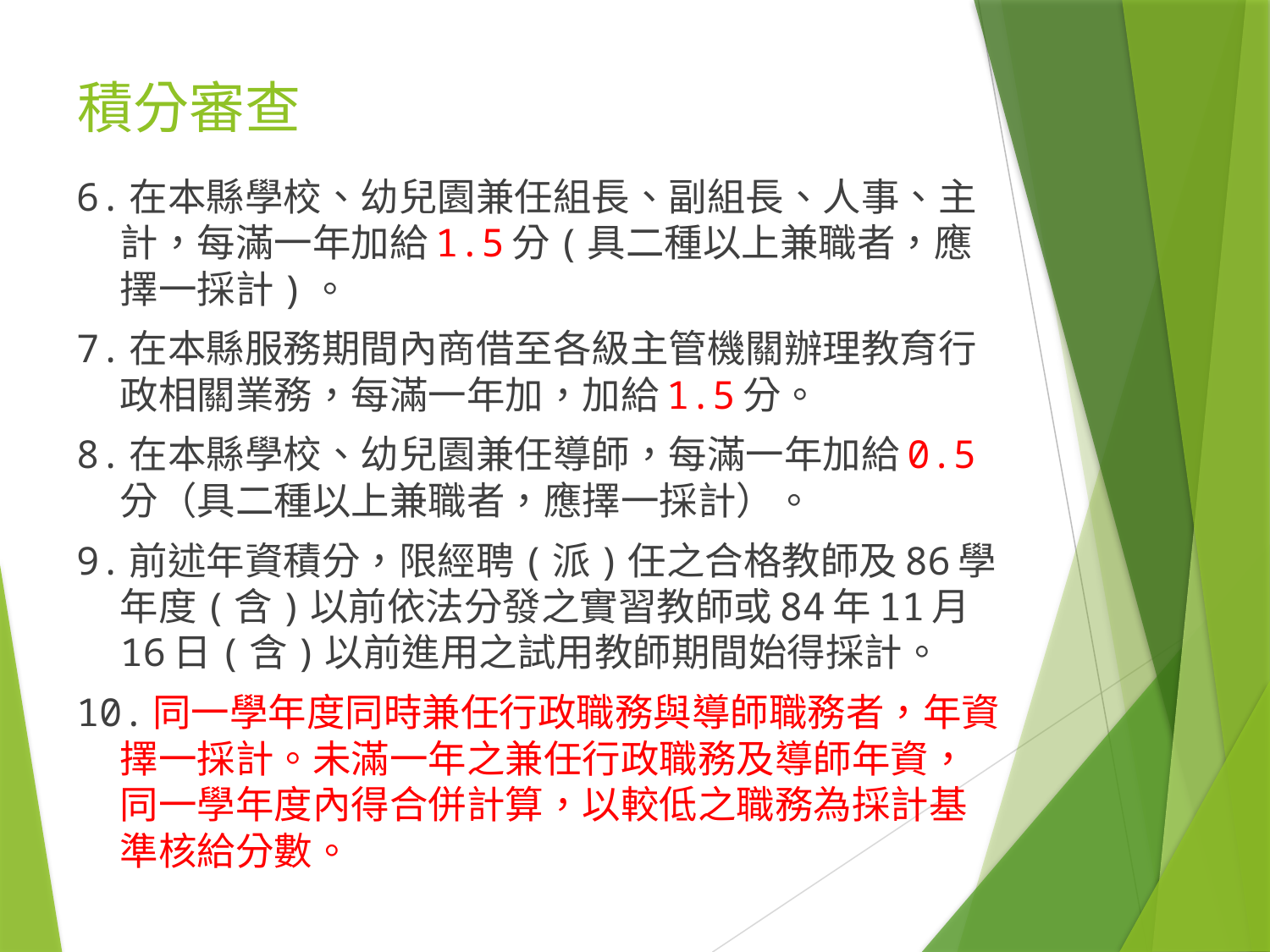

# 積分審查
6.在本縣學校、幼兒園兼任組長、副組長、人事、主計，每滿一年加給1.5分(具二種以上兼職者，應擇一採計)。
7.在本縣服務期間內商借至各級主管機關辦理教育行政相關業務，每滿一年加，加給1.5分。
8.在本縣學校、幼兒園兼任導師，每滿一年加給0.5分（具二種以上兼職者，應擇一採計）。
9.前述年資積分，限經聘(派)任之合格教師及86學年度(含)以前依法分發之實習教師或84年11月16日(含)以前進用之試用教師期間始得採計。
10.同一學年度同時兼任行政職務與導師職務者，年資擇一採計。未滿一年之兼任行政職務及導師年資，同一學年度內得合併計算，以較低之職務為採計基準核給分數。